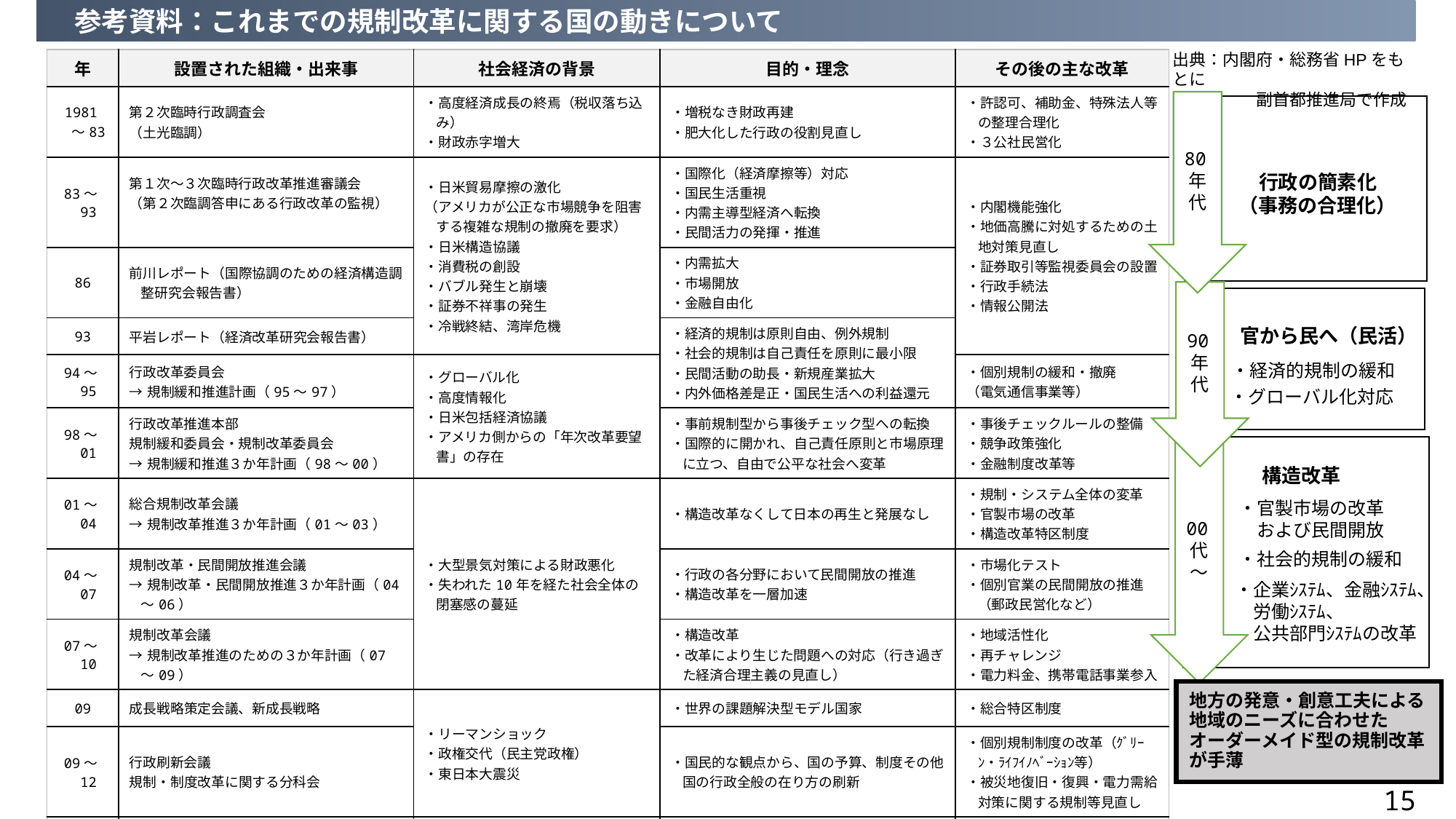

参考資料：これまでの規制改革に関する国の動きについて
出典：内閣府・総務省HPをもとに
　　　　　副首都推進局で作成
| 年 | 設置された組織・出来事 | 社会経済の背景 | 目的・理念 | その後の主な改革 |
| --- | --- | --- | --- | --- |
| 1981～83 | 第２次臨時行政調査会 （土光臨調） | ・高度経済成長の終焉（税収落ち込み） ・財政赤字増大 | ・増税なき財政再建 ・肥大化した行政の役割見直し | ・許認可、補助金、特殊法人等の整理合理化 ・３公社民営化 |
| 83～93 | 第１次～３次臨時行政改革推進審議会 （第２次臨調答申にある行政改革の監視） | ・日米貿易摩擦の激化 （アメリカが公正な市場競争を阻害する複雑な規制の撤廃を要求） ・日米構造協議 ・消費税の創設 ・バブル発生と崩壊 ・証券不祥事の発生 ・冷戦終結、湾岸危機 | ・国際化（経済摩擦等）対応 ・国民生活重視 ・内需主導型経済へ転換 ・民間活力の発揮・推進 | ・内閣機能強化 ・地価高騰に対処するための土地対策見直し ・証券取引等監視委員会の設置 ・行政手続法 ・情報公開法 |
| 86 | 前川レポート（国際協調のための経済構造調整研究会報告書） |  | ・内需拡大 ・市場開放 ・金融自由化 |  |
| 93 | 平岩レポート（経済改革研究会報告書） |  | ・経済的規制は原則自由、例外規制 ・社会的規制は自己責任を原則に最小限 ・民間活動の助長・新規産業拡大 ・内外価格差是正・国民生活への利益還元 |  |
| 94～95 | 行政改革委員会 →規制緩和推進計画（95～97） | ・グローバル化 ・高度情報化 ・日米包括経済協議 ・アメリカ側からの「年次改革要望書」の存在 | ・中央省庁の再編検討 ・情報公開法制検討 | ・個別規制の緩和・撤廃 （電気通信事業等） |
| 98～01 | 行政改革推進本部 規制緩和委員会・規制改革委員会 →規制緩和推進３か年計画（98～00） |  | ・事前規制型から事後チェック型への転換 ・国際的に開かれ、自己責任原則と市場原理に立つ、自由で公平な社会へ変革 | ・事後チェックルールの整備 ・競争政策強化 ・金融制度改革等 |
| 01～04 | 総合規制改革会議 →規制改革推進３か年計画（01～03） | ・大型景気対策による財政悪化 ・失われた10年を経た社会全体の閉塞感の蔓延 | ・構造改革なくして日本の再生と発展なし | ・規制・システム全体の変革 ・官製市場の改革 ・構造改革特区制度 |
| 04～07 | 規制改革・民間開放推進会議 →規制改革・民間開放推進３か年計画（04～06） |  | ・行政の各分野において民間開放の推進 ・構造改革を一層加速 | ・市場化テスト ・個別官業の民間開放の推進（郵政民営化など） |
| 07～10 | 規制改革会議 →規制改革推進のための３か年計画（07～09） |  | ・構造改革 ・改革により生じた問題への対応（行き過ぎた経済合理主義の見直し） | ・地域活性化 ・再チャレンジ ・電力料金、携帯電話事業参入 |
| 09 | 成長戦略策定会議、新成長戦略 | ・リーマンショック ・政権交代（民主党政権） ・東日本大震災 | ・世界の課題解決型モデル国家 | ・総合特区制度 |
| 09～12 | 行政刷新会議 規制・制度改革に関する分科会 | ・リーマンショック ・政権交代（民主党政権） ・東日本大震災 | ・国民的な観点から、国の予算、制度その他国の行政全般の在り方の刷新 | ・個別規制制度の改革（ｸﾞﾘｰﾝ・ﾗｲﾌｲﾉﾍﾞｰｼｮﾝ等） ・被災地復旧・復興・電力需給対策に関する規制等見直し |
| 12 | 産業競争力会議、日本再興戦略 | ・政権交代（自民党政権） | ・産業競争力の向上 | ・国家戦略特区 |
| 13～16 16～ | 規制改革会議 規制改革推進会議 | ・政権交代（自民党政権） | ・経済社会の構造改革を進める上で必要な規制の在り方の改革 ・地方創生 | ・混合診療の拡大等 |
80年代

行政の簡素化
（事務の合理化）
90年代

官から民へ（民活）
・経済的規制の緩和
・グローバル化対応

00代
～
構造改革
・官製市場の改革
　および民間開放
・社会的規制の緩和
・企業ｼｽﾃﾑ、金融ｼｽﾃﾑ、
　労働ｼｽﾃﾑ、
　公共部門ｼｽﾃﾑの改革

地方の発意・創意工夫による
地域のニーズに合わせた
オーダーメイド型の規制改革が手薄
15